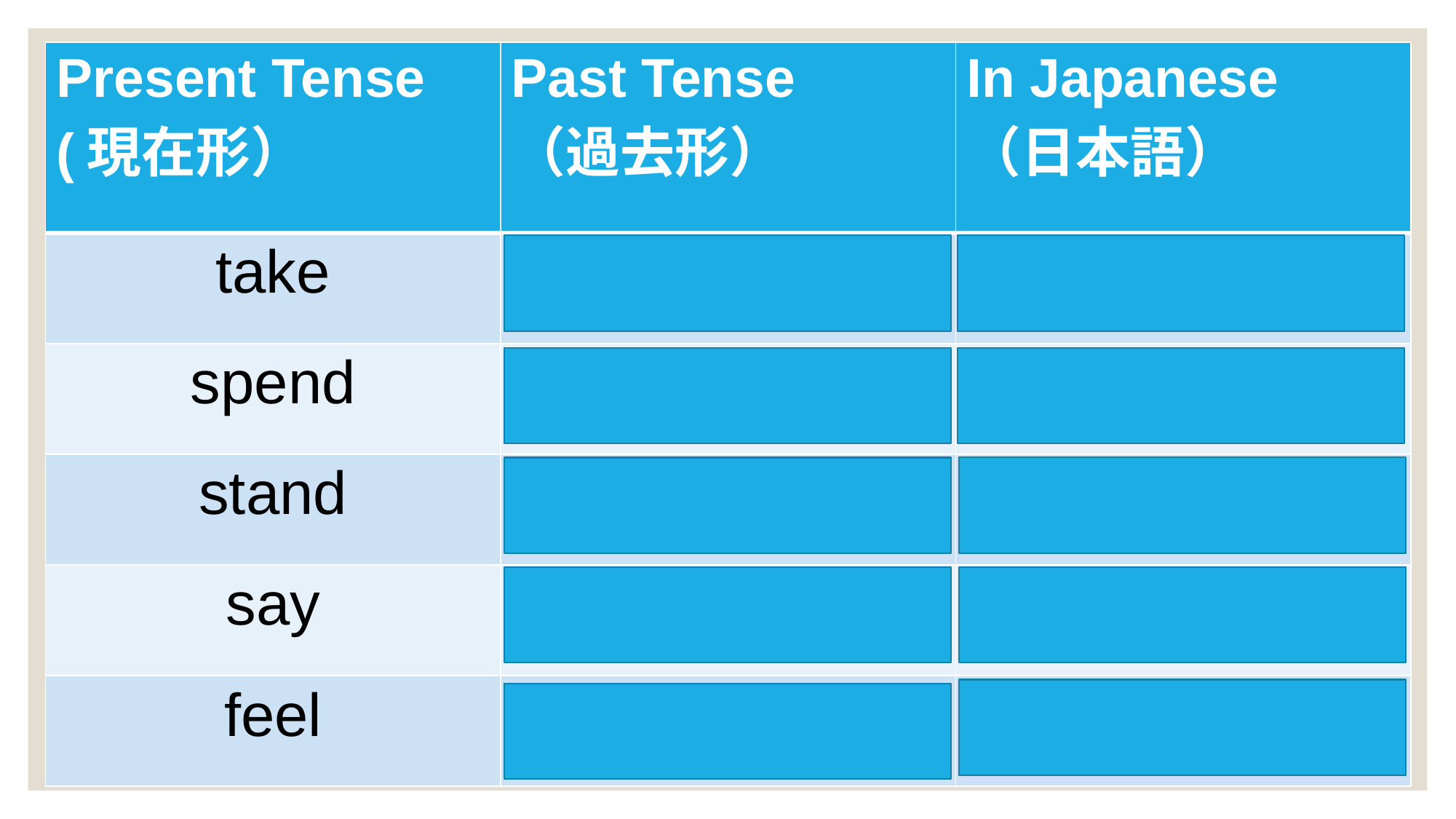

| Present Tense (現在形） | Past Tense （過去形） | In Japanese （日本語） |
| --- | --- | --- |
| take | took | とりました |
| spend | spent | 過ごしました |
| stand | stood | 立ちました |
| say | said | 言いました |
| feel | felt | 感じました |